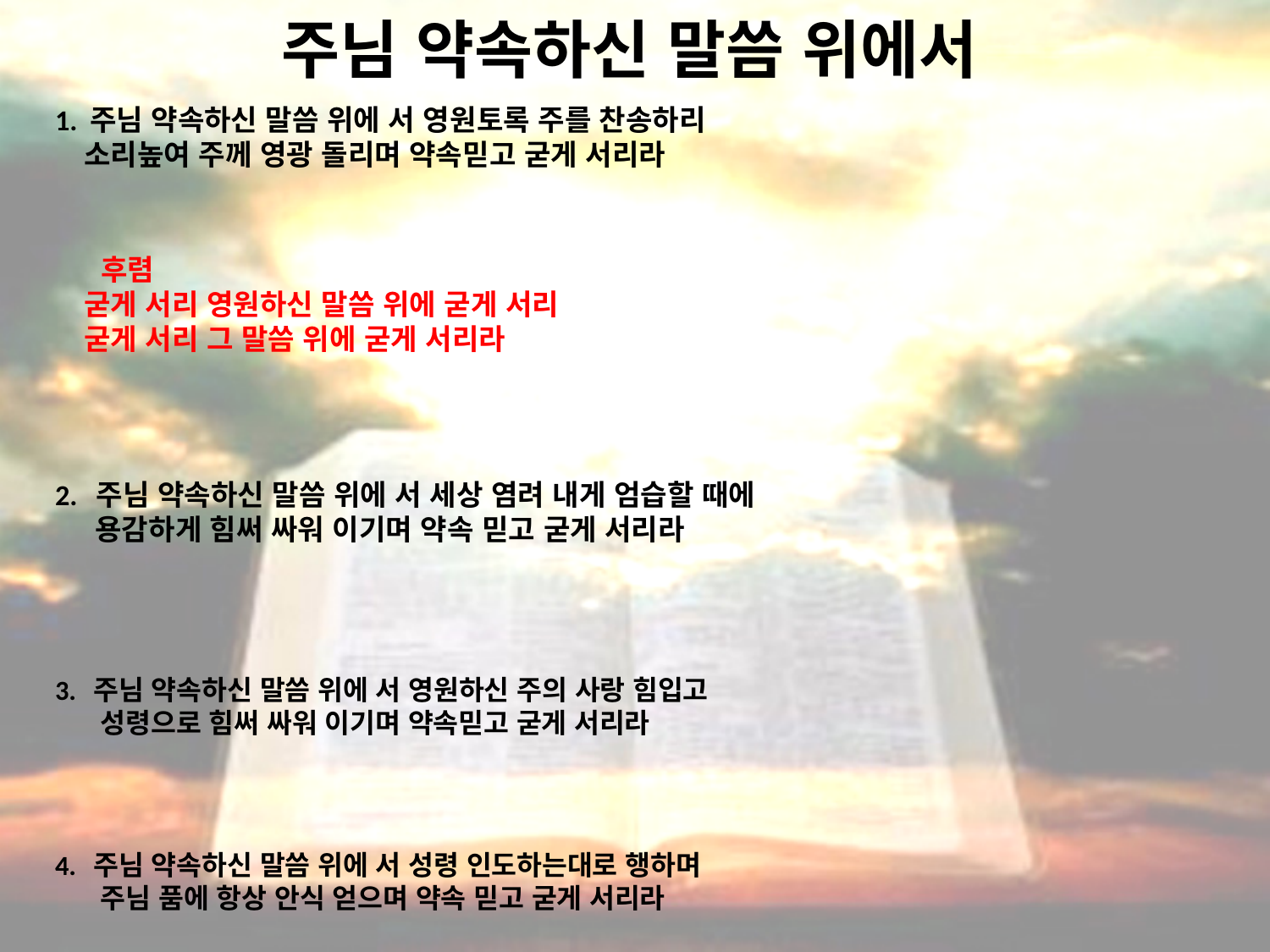

# 주님 약속하신 말씀 위에서
1. 주님 약속하신 말씀 위에 서 영원토록 주를 찬송하리                    소리높여 주께 영광 돌리며 약속믿고 굳게 서리라

     후렴
굳게 서리 영원하신 말씀 위에 굳게 서리
굳게 서리 그 말씀 위에 굳게 서리라

2.  주님 약속하신 말씀 위에 서 세상 염려 내게 엄습할 때에
     용감하게 힘써 싸워 이기며 약속 믿고 굳게 서리라

3.  주님 약속하신 말씀 위에 서 영원하신 주의 사랑 힘입고
      성령으로 힘써 싸워 이기며 약속믿고 굳게 서리라

4.  주님 약속하신 말씀 위에 서 성령 인도하는대로 행하며
      주님 품에 항상 안식 얻으며 약속 믿고 굳게 서리라